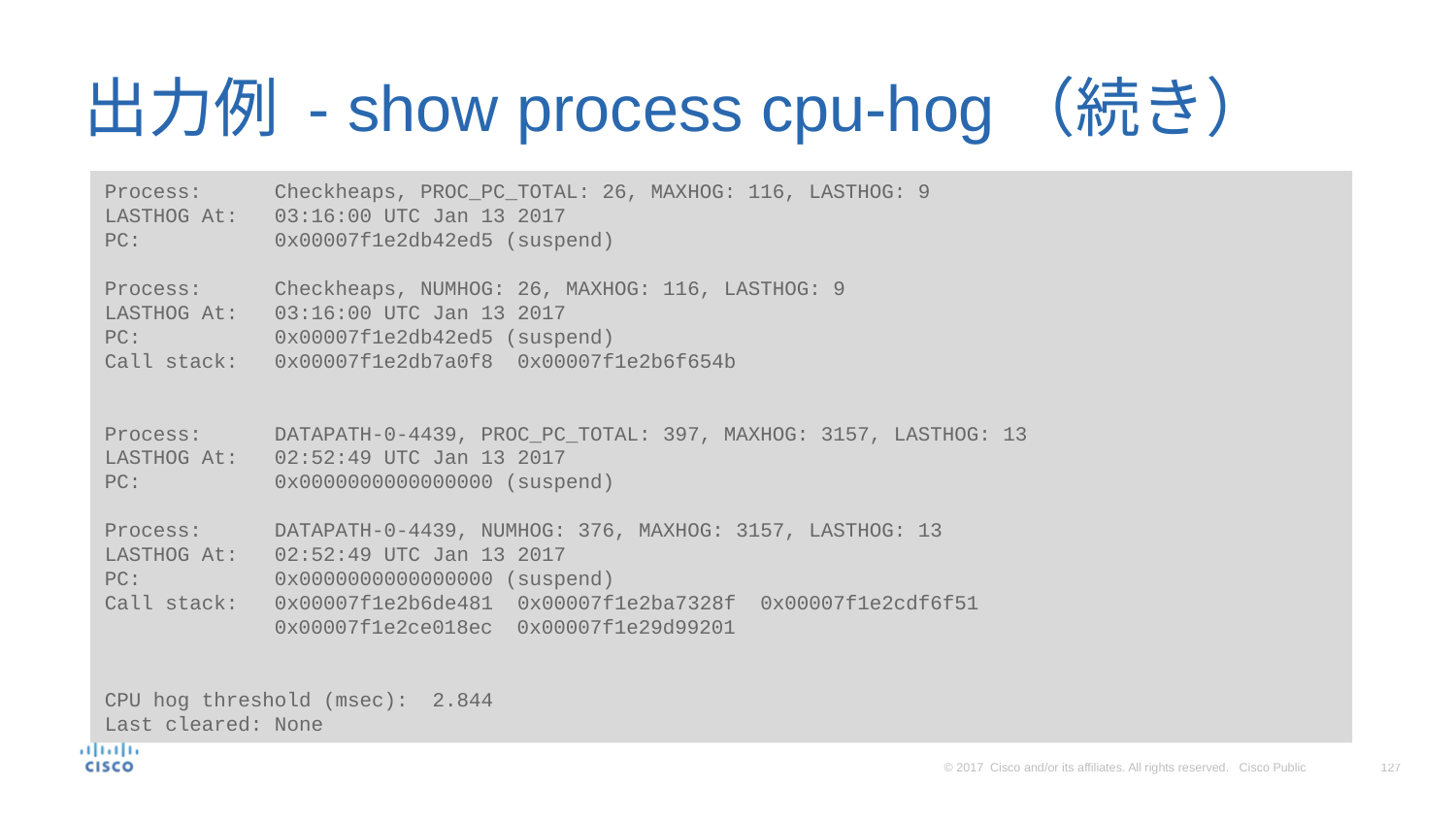

# 出力例 - show process cpu-hog（続き）
Process:      Checkheaps, PROC_PC_TOTAL: 26, MAXHOG: 116, LASTHOG: 9
LASTHOG At:   03:16:00 UTC Jan 13 2017
PC:           0x00007f1e2db42ed5 (suspend)

Process:      Checkheaps, NUMHOG: 26, MAXHOG: 116, LASTHOG: 9
LASTHOG At:   03:16:00 UTC Jan 13 2017
PC:           0x00007f1e2db42ed5 (suspend)
Call stack:   0x00007f1e2db7a0f8  0x00007f1e2b6f654b

Process:      DATAPATH-0-4439, PROC_PC_TOTAL: 397, MAXHOG: 3157, LASTHOG: 13
LASTHOG At:   02:52:49 UTC Jan 13 2017
PC:           0x0000000000000000 (suspend)

Process:      DATAPATH-0-4439, NUMHOG: 376, MAXHOG: 3157, LASTHOG: 13
LASTHOG At:   02:52:49 UTC Jan 13 2017
PC:           0x0000000000000000 (suspend)
Call stack:   0x00007f1e2b6de481  0x00007f1e2ba7328f  0x00007f1e2cdf6f51
              0x00007f1e2ce018ec  0x00007f1e29d99201

CPU hog threshold (msec):  2.844
Last cleared: None